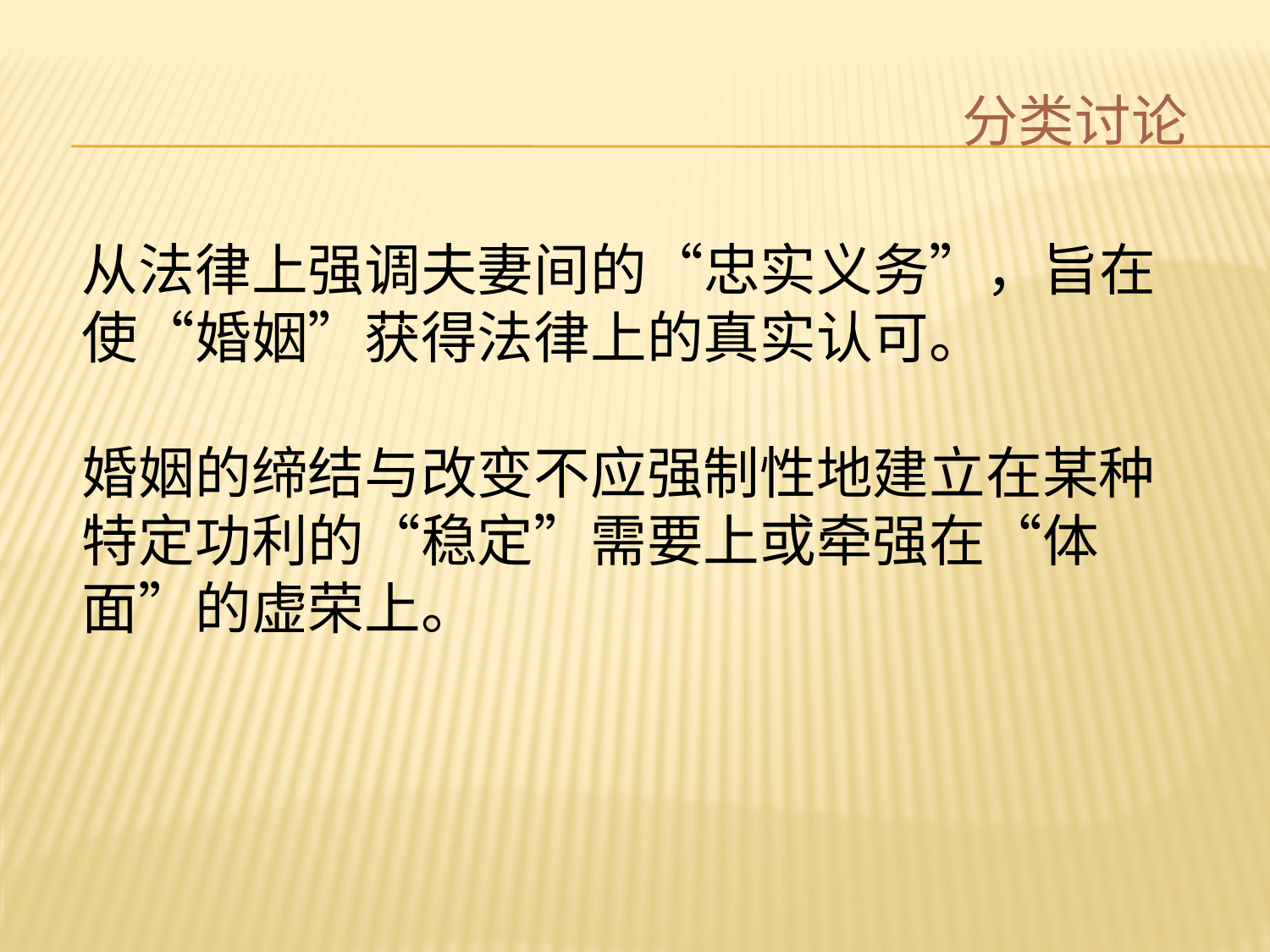

#
分类讨论
从法律上强调夫妻间的“忠实义务”，旨在使“婚姻”获得法律上的真实认可。

婚姻的缔结与改变不应强制性地建立在某种特定功利的“稳定”需要上或牵强在“体面”的虚荣上。